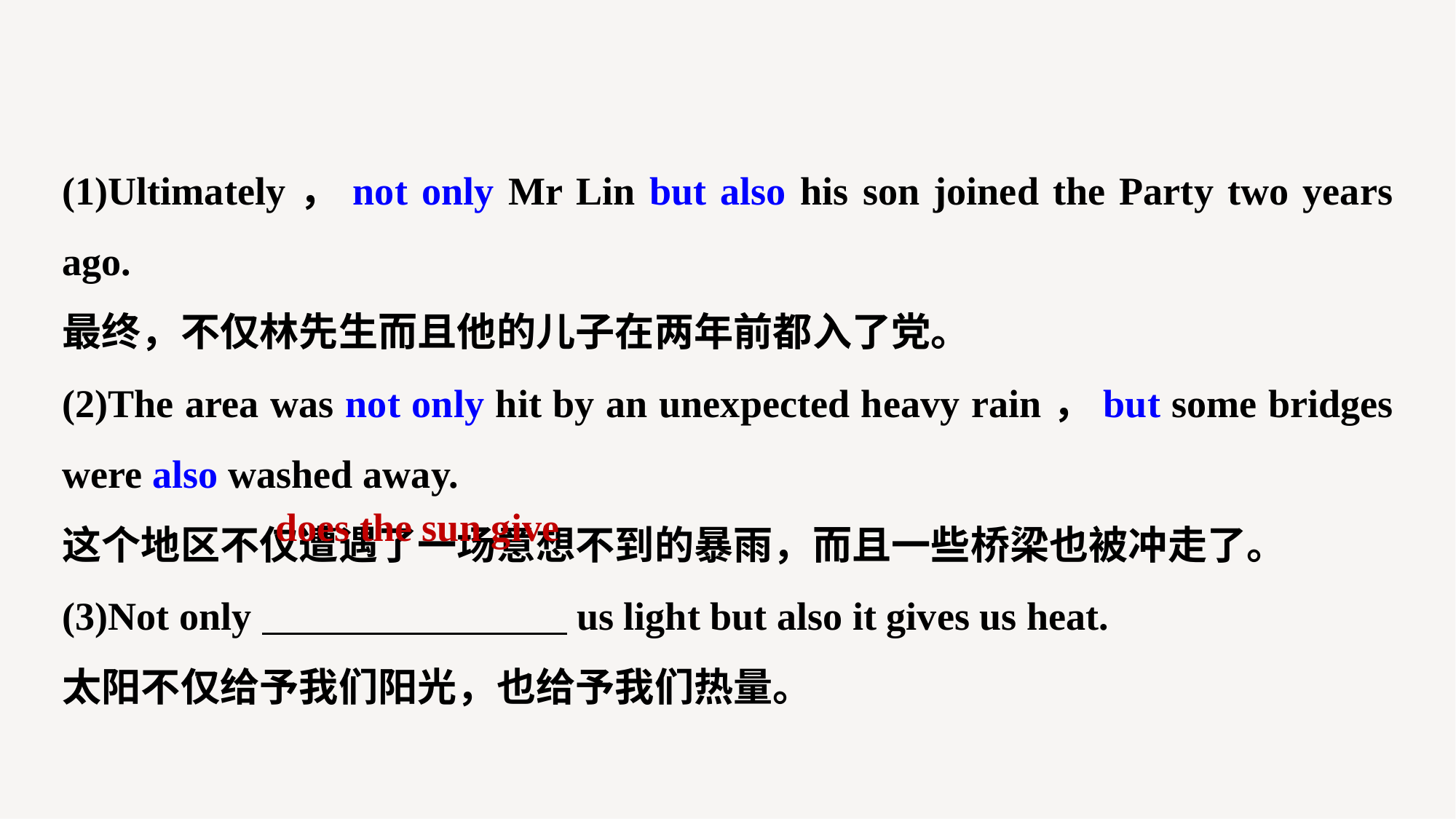

(1)Ultimately，not only Mr Lin but also his son joined the Party two years ago.
最终，不仅林先生而且他的儿子在两年前都入了党。
(2)The area was not only hit by an unexpected heavy rain，but some bridges were also washed away.
这个地区不仅遭遇了一场意想不到的暴雨，而且一些桥梁也被冲走了。
(3)Not only                                 us light but also it gives us heat.
太阳不仅给予我们阳光，也给予我们热量。
does the sun give